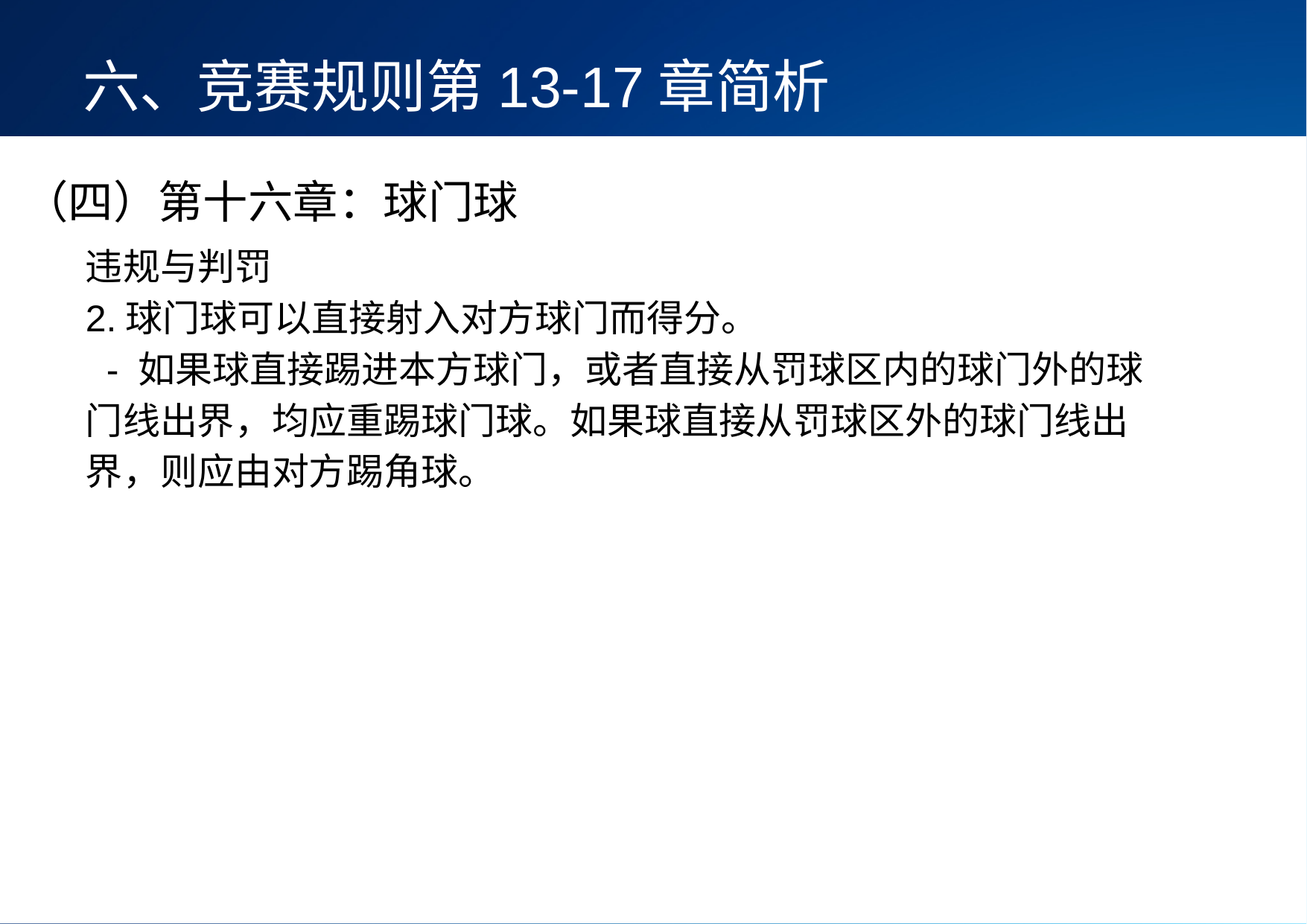

六、竞赛规则第13-17章简析

（四）第十六章：球门球
违规与判罚
2.球门球可以直接射入对方球门而得分。
  - 如果球直接踢进本方球门，或者直接从罚球区内的球门外的球门线出界，均应重踢球门球。如果球直接从罚球区外的球门线出界，则应由对方踢角球。